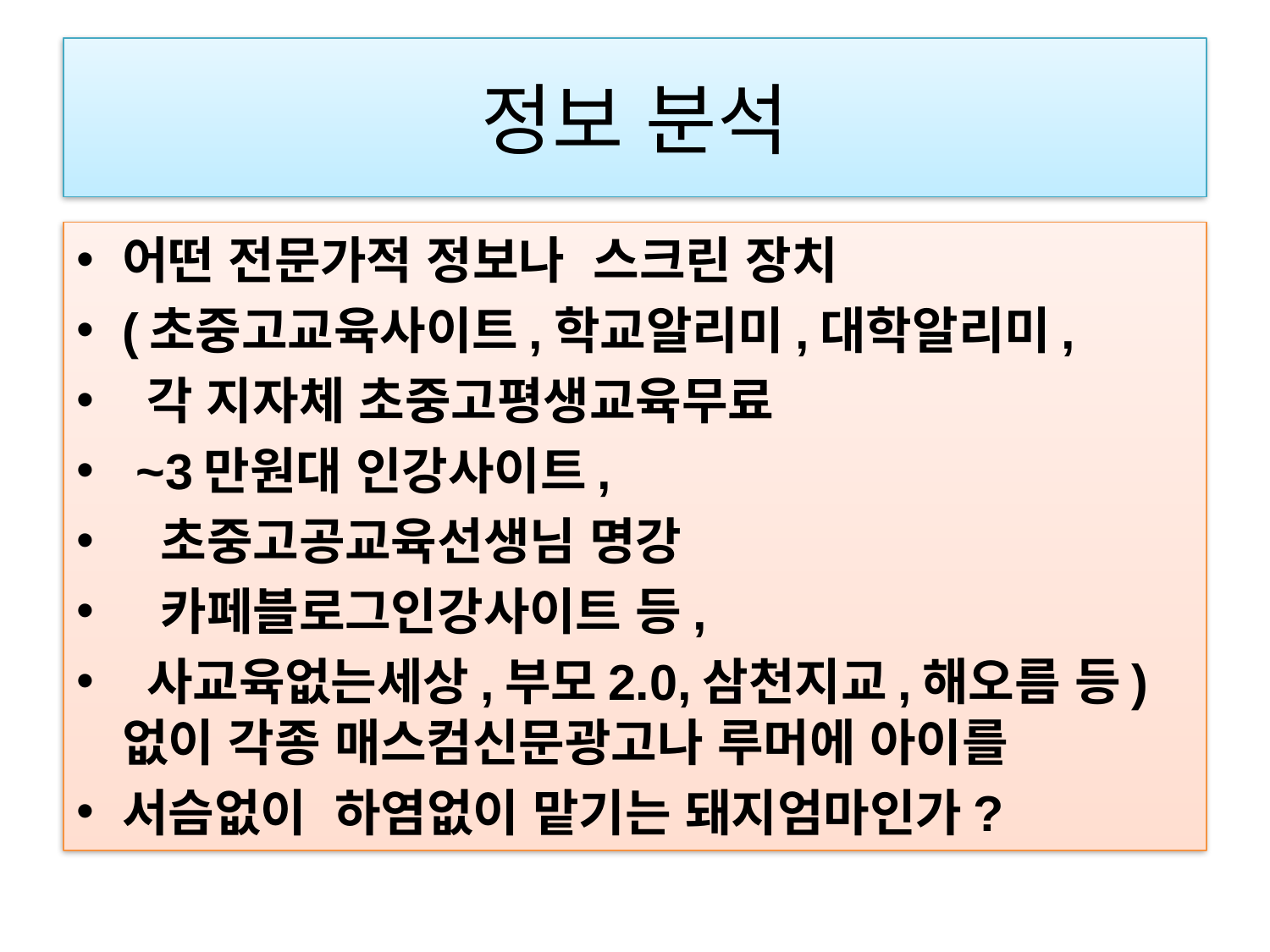

# 정보 분석
어떤 전문가적 정보나  스크린 장치
(초중고교육사이트,학교알리미,대학알리미,
 각 지자체 초중고평생교육무료
 ~3만원대 인강사이트,
  초중고공교육선생님 명강
  카페블로그인강사이트 등,
 사교육없는세상,부모2.0,삼천지교,해오름 등)없이 각종 매스컴신문광고나 루머에 아이를
서슴없이  하염없이 맡기는 돼지엄마인가?